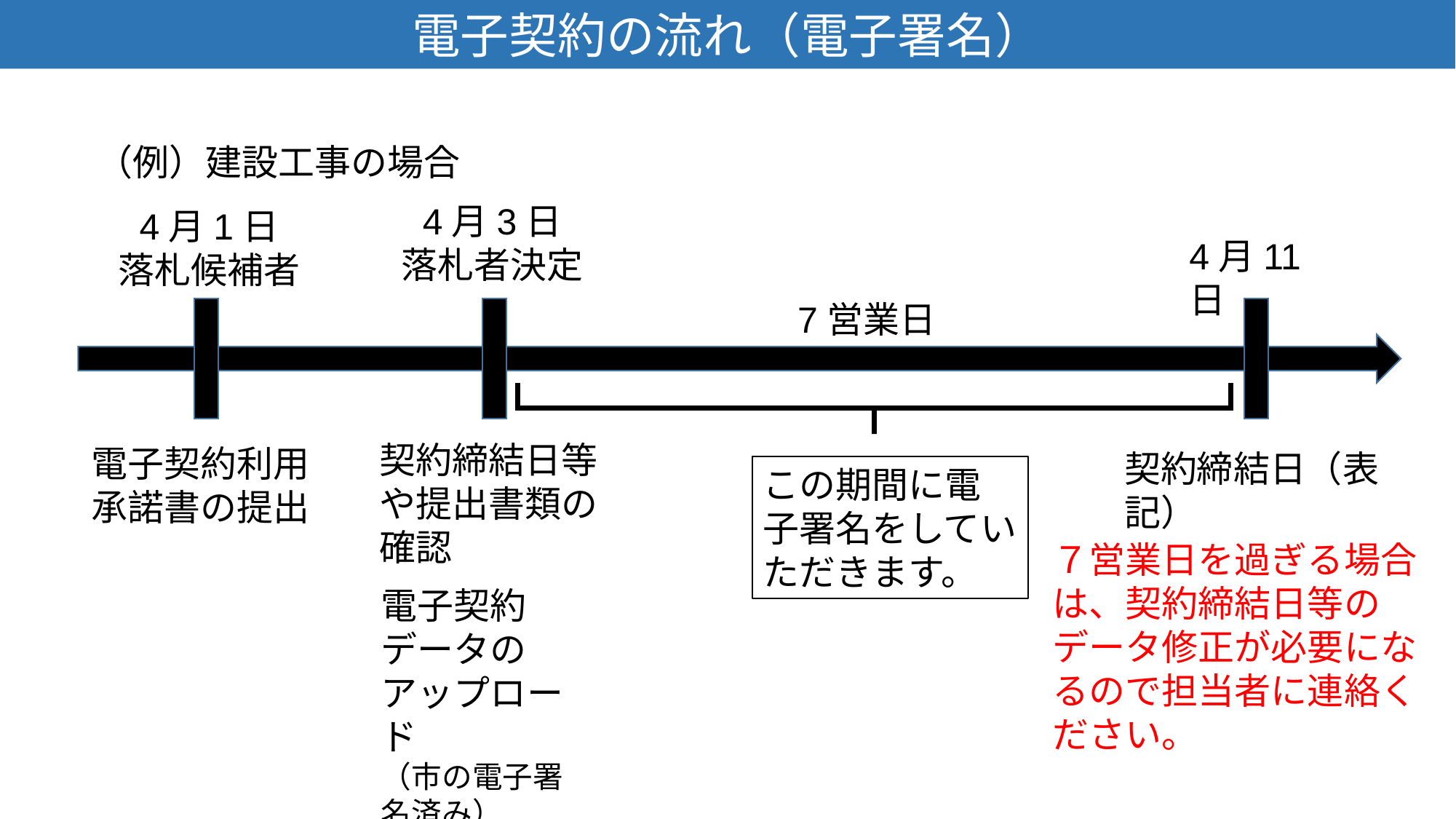

電子契約の流れ（電子署名）

（例）建設工事の場合
4月3日
落札者決定
4月1日
落札候補者
4月11日
7営業日

契約締結日等や提出書類の確認
電子契約利用承諾書の提出

契約締結日（表記）
この期間に電子署名をしていただきます。
７営業日を過ぎる場合は、契約締結日等のデータ修正が必要になるので担当者に連絡ください。
電子契約データの
アップロード
（市の電子署名済み）